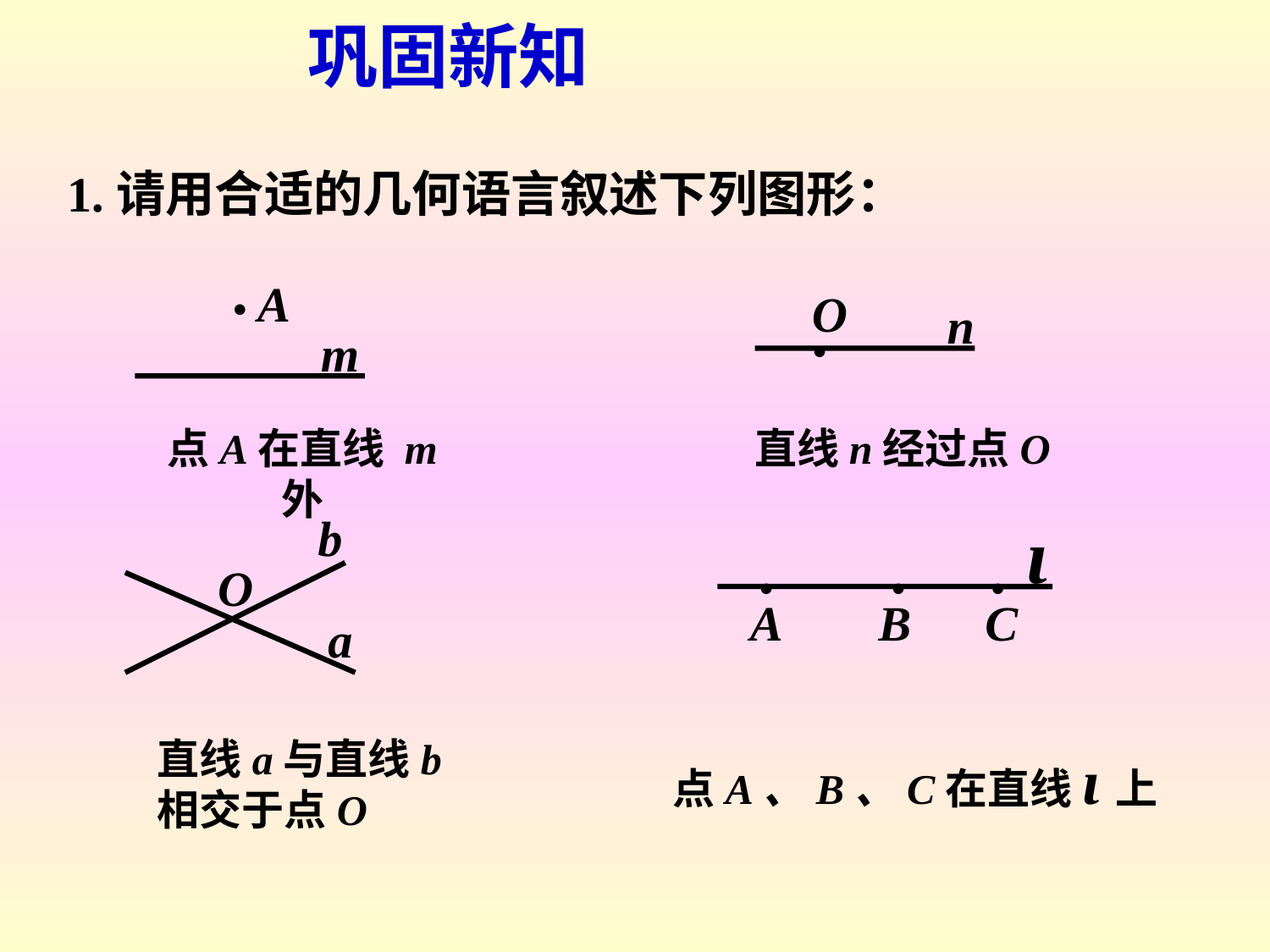

巩固新知
1.请用合适的几何语言叙述下列图形：
A
●
m

O
n
●

点A在直线 m 外
直线n经过点O
ι
●
●
●

A        B      C
b
O

a
直线a与直线b相交于点O
点A、B、C在直线ι上